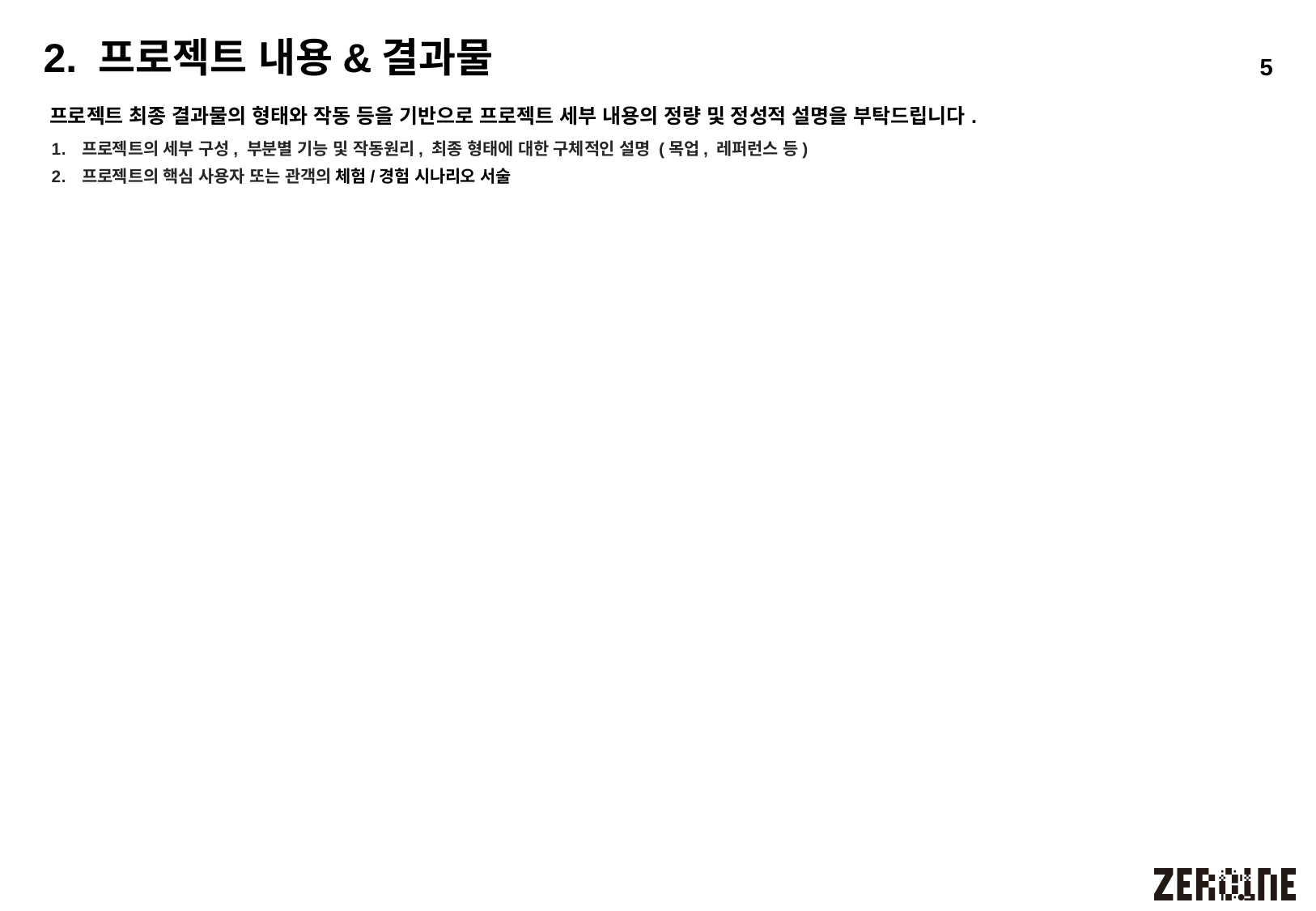

# 2. 프로젝트 내용&결과물
5
프로젝트 최종 결과물의 형태와 작동 등을 기반으로 프로젝트 세부 내용의 정량 및 정성적 설명을 부탁드립니다.
프로젝트의 세부 구성, 부분별 기능 및 작동원리, 최종 형태에 대한 구체적인 설명 (목업, 레퍼런스 등)
프로젝트의 핵심 사용자 또는 관객의 체험/경험 시나리오 서술